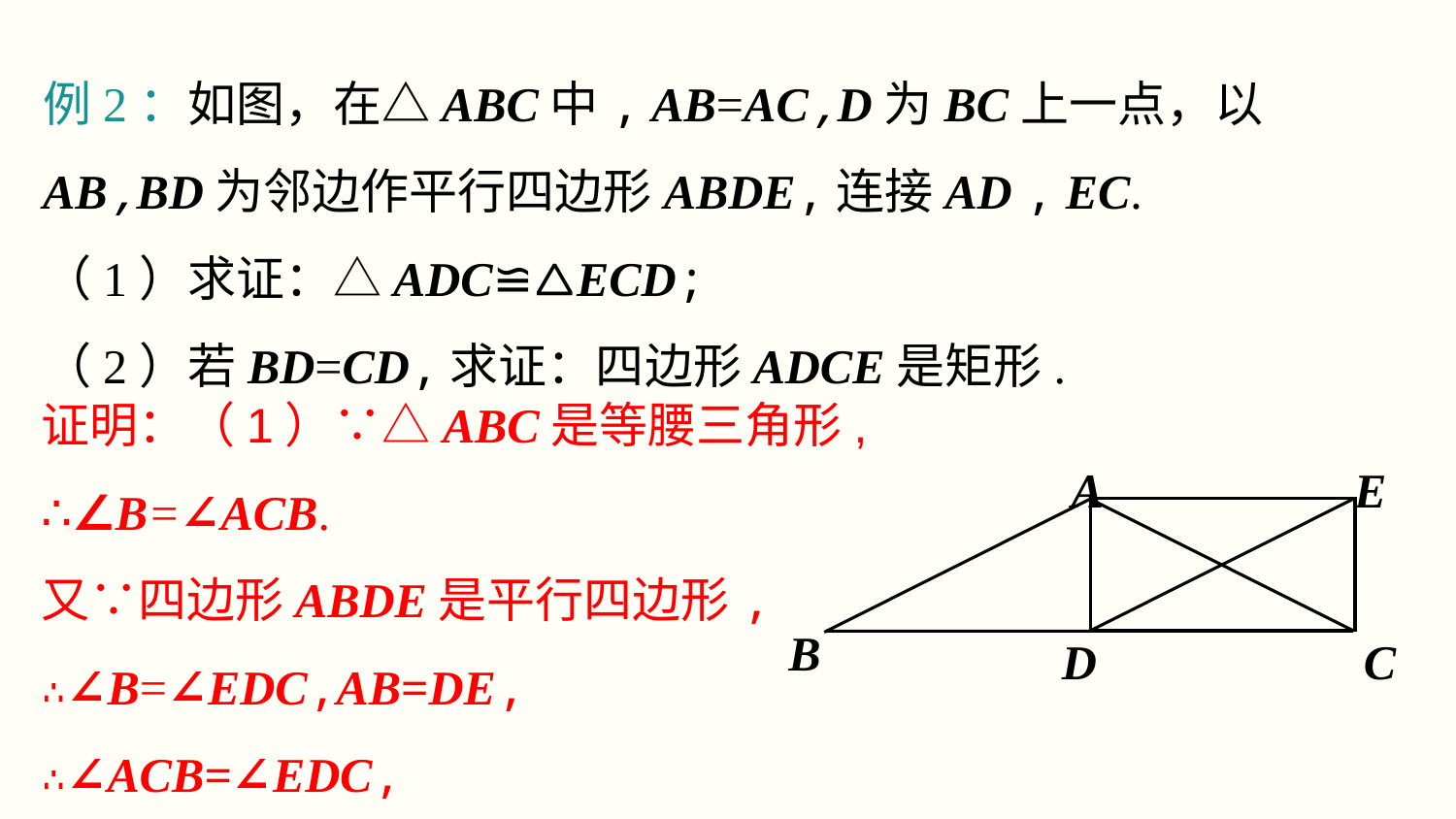

例2：如图，在△ABC中, AB=AC,D为BC上一点，以AB,BD为邻边作平行四边形ABDE,连接AD , EC.
（1）求证：△ADC≌△ECD;
（2）若BD=CD,求证：四边形ADCE是矩形.
证明：（1）∵△ABC是等腰三角形,
∴∠B=∠ACB.
又∵四边形ABDE是平行四边形,
∴∠B=∠EDC,AB=DE,
∴∠ACB=∠EDC,
∴△ADC≌△ECD.
A
E

B
D
C